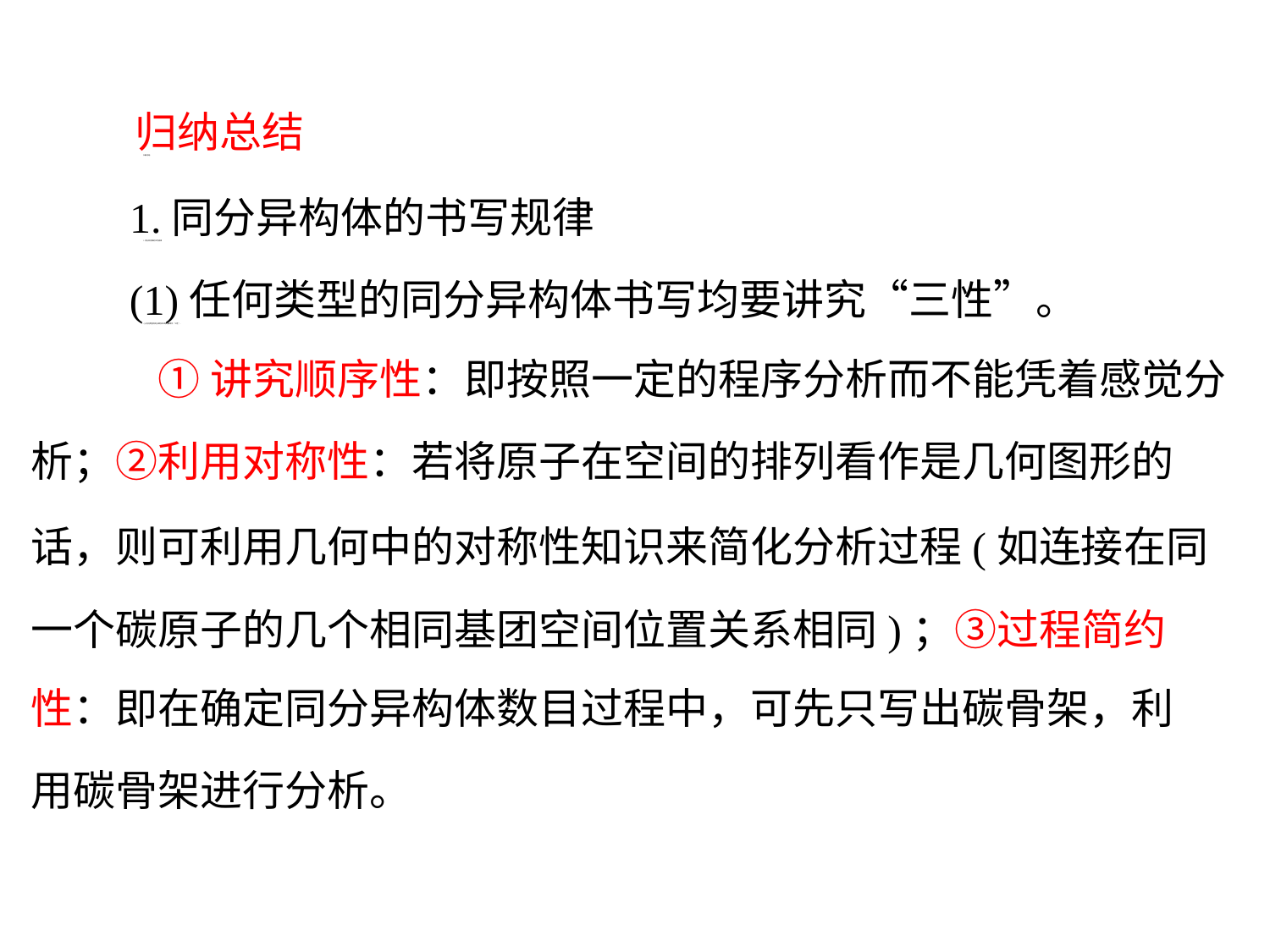

归纳总结
归纳总结
1.同分异构体的书写规律
1.同分异构体的书写规律
(1)任何类型的同分异构体书写均要讲究“三性”。
(1)任何类型的同分异构体书写均要讲究“三性”。
	①讲究顺序性：即按照一定的程序分析而不能凭着感觉分

析；②利用对称性：若将原子在空间的排列看作是几何图形的

话，则可利用几何中的对称性知识来简化分析过程(如连接在同

一个碳原子的几个相同基团空间位置关系相同)；③过程简约

性：即在确定同分异构体数目过程中，可先只写出碳骨架，利

用碳骨架进行分析。